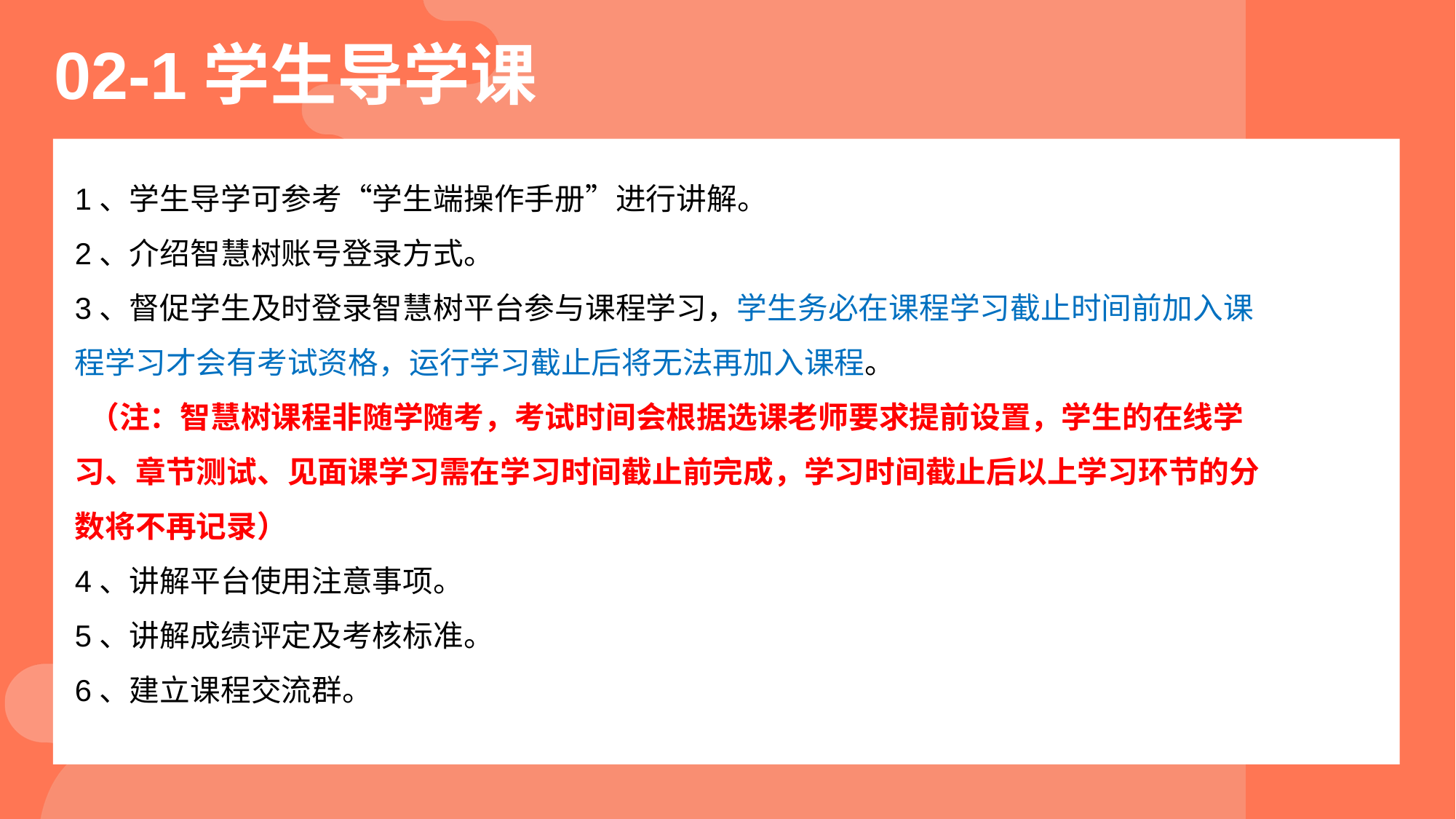

02-1学生导学课

1、学生导学可参考“学生端操作手册”进行讲解。
2、介绍智慧树账号登录方式。
3、督促学生及时登录智慧树平台参与课程学习，学生务必在课程学习截止时间前加入课程学习才会有考试资格，运行学习截止后将无法再加入课程。
 （注：智慧树课程非随学随考，考试时间会根据选课老师要求提前设置，学生的在线学习、章节测试、见面课学习需在学习时间截止前完成，学习时间截止后以上学习环节的分数将不再记录）
4、讲解平台使用注意事项。
5、讲解成绩评定及考核标准。
6、建立课程交流群。